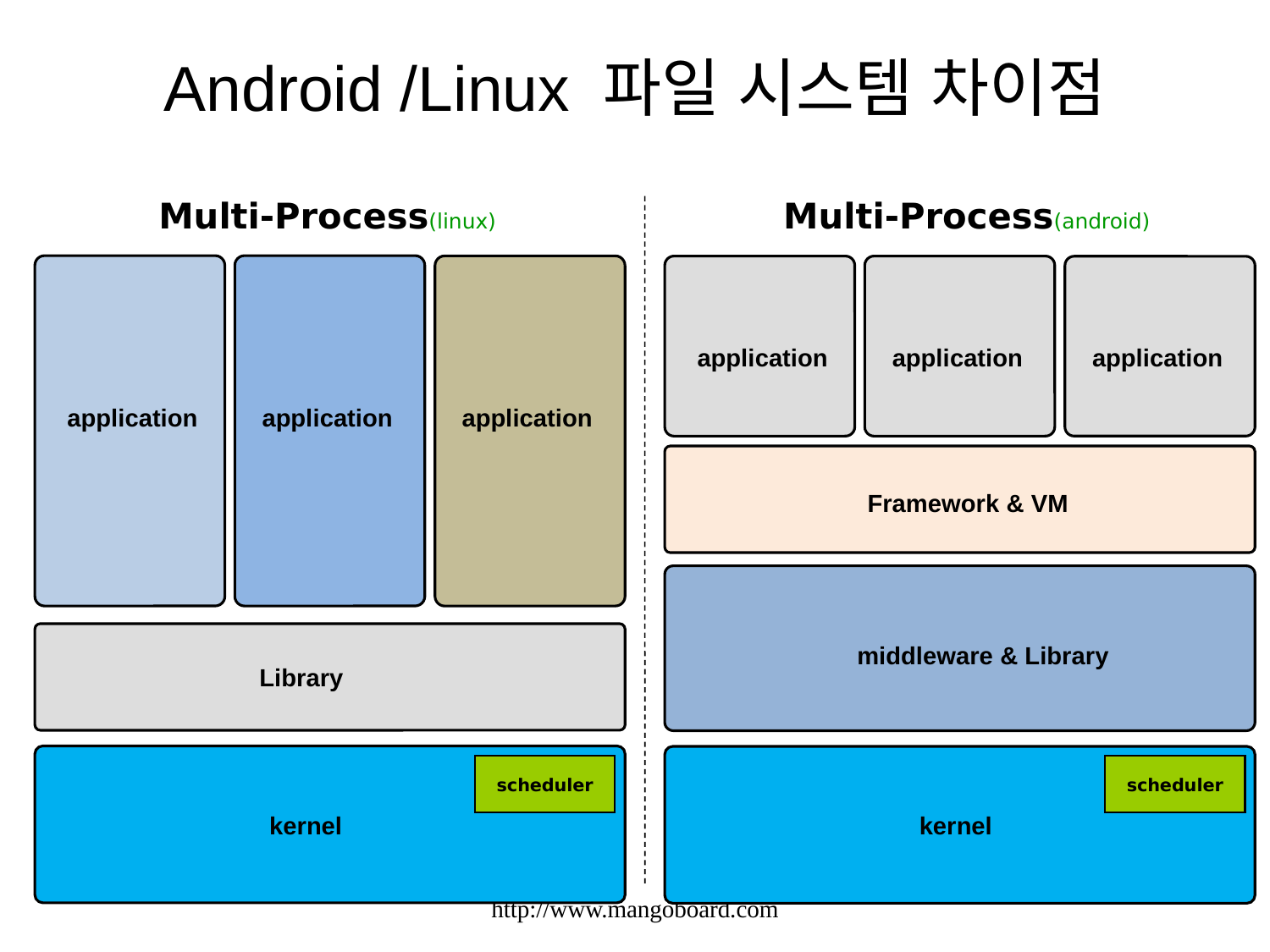

# Android /Linux 파일 시스템 차이점
Multi-Process(linux)
Multi-Process(android)

application
application
application
application
application
application

Framework & VM

middleware & Library
Library

scheduler
scheduler
kernel
kernel
http://www.mangoboard.com